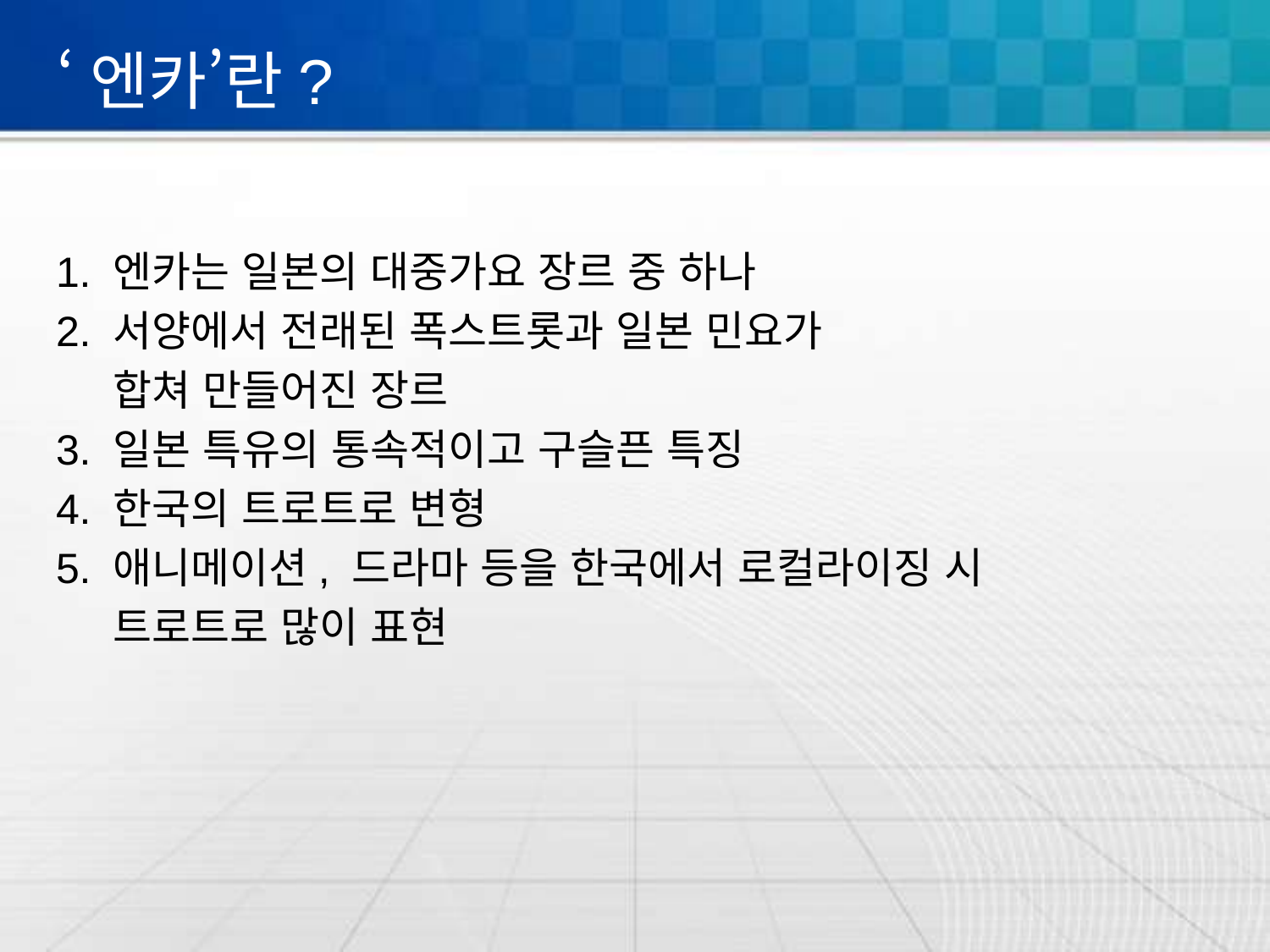

# ‘엔카’란?
1. 엔카는 일본의 대중가요 장르 중 하나
2. 서양에서 전래된 폭스트롯과 일본 민요가
    합쳐 만들어진 장르
3. 일본 특유의 통속적이고 구슬픈 특징
4. 한국의 트로트로 변형
5. 애니메이션, 드라마 등을 한국에서 로컬라이징 시
    트로트로 많이 표현